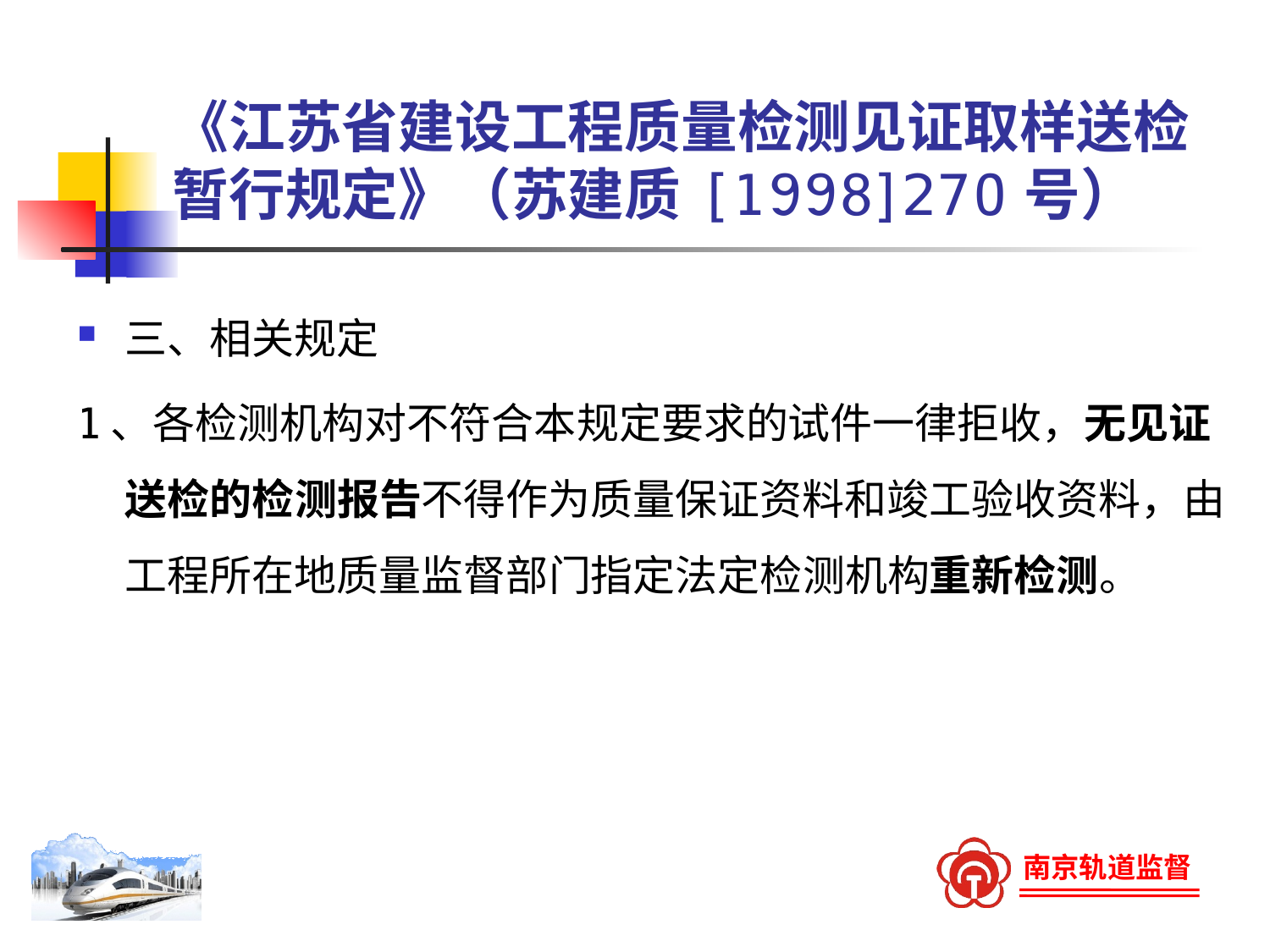

# 《江苏省建设工程质量检测见证取样送检暂行规定》（苏建质 [1998]270号）
三、相关规定
1、各检测机构对不符合本规定要求的试件一律拒收，无见证送检的检测报告不得作为质量保证资料和竣工验收资料，由工程所在地质量监督部门指定法定检测机构重新检测。